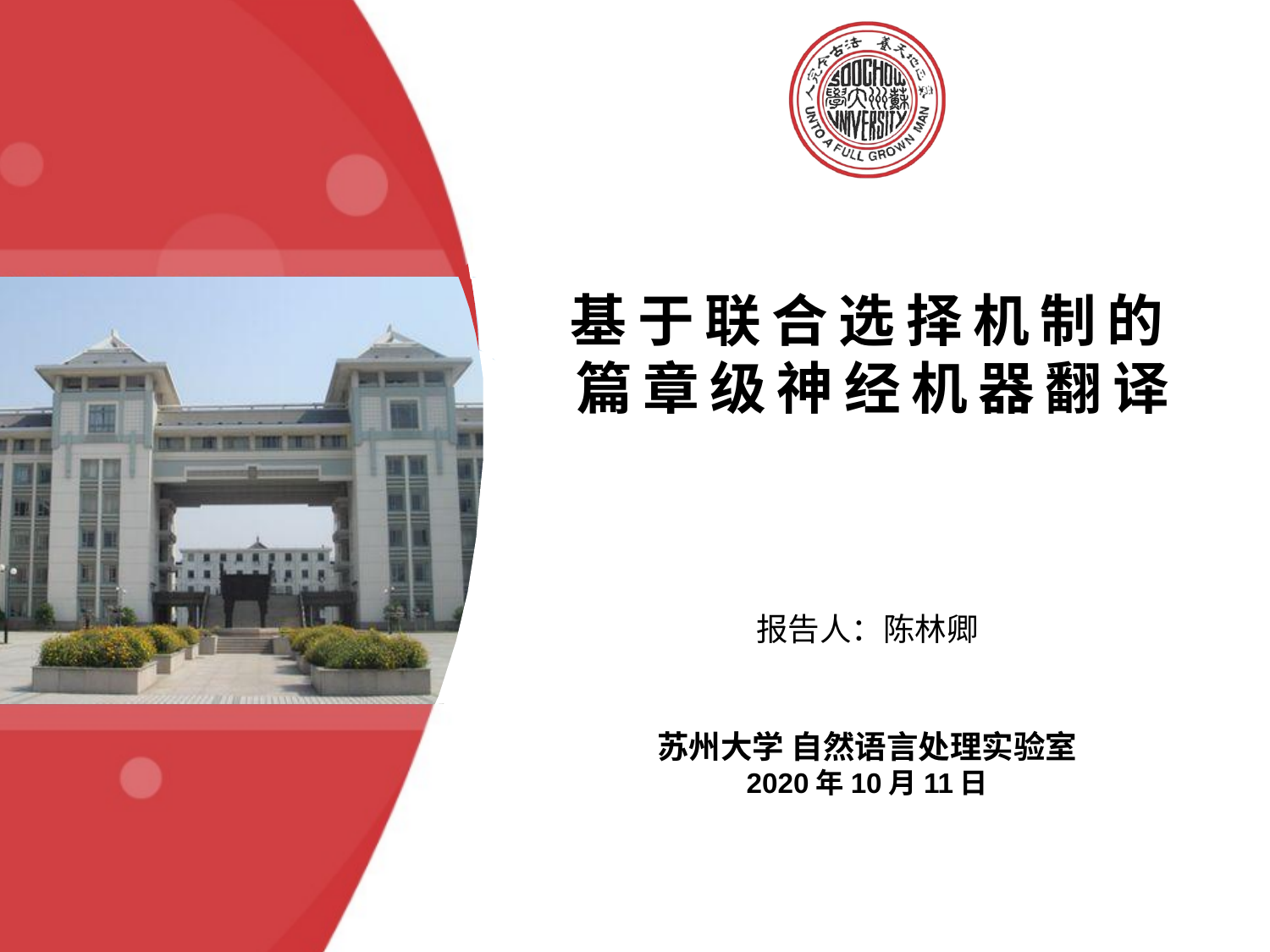

# 基于联合选择机制的篇章级神经机器翻译
报告人：陈林卿
苏州大学 自然语言处理实验室
2020年10月11日